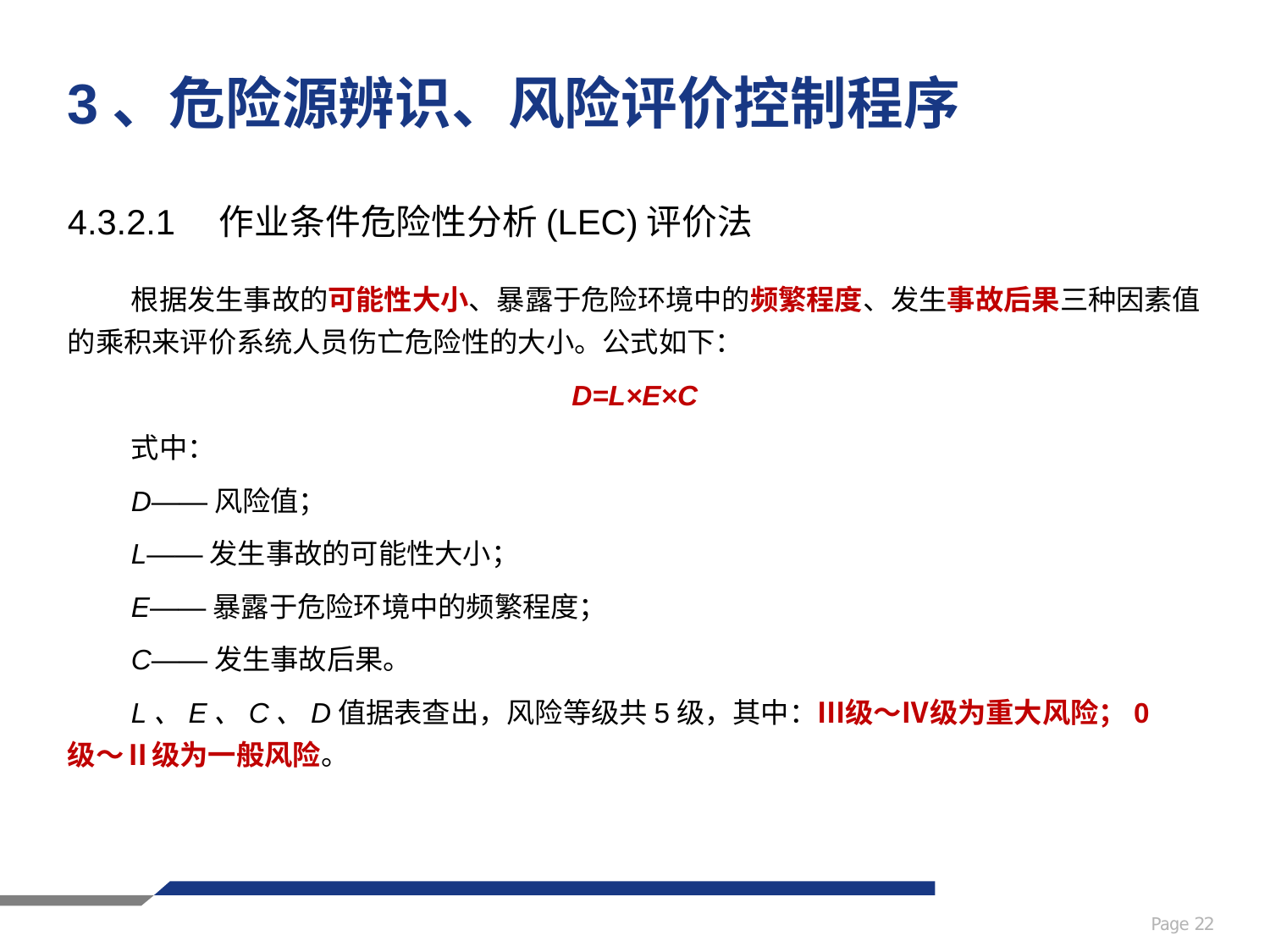

# 3、危险源辨识、风险评价控制程序
4.3.2.1　作业条件危险性分析(LEC)评价法
根据发生事故的可能性大小、暴露于危险环境中的频繁程度、发生事故后果三种因素值的乘积来评价系统人员伤亡危险性的大小。公式如下：
D=L×E×C
式中：
D——风险值；
L——发生事故的可能性大小；
E——暴露于危险环境中的频繁程度；
C——发生事故后果。
L、E、C、D值据表查出，风险等级共5级，其中：Ⅲ级～Ⅳ级为重大风险；0级～Ⅱ级为一般风险。
Page 22